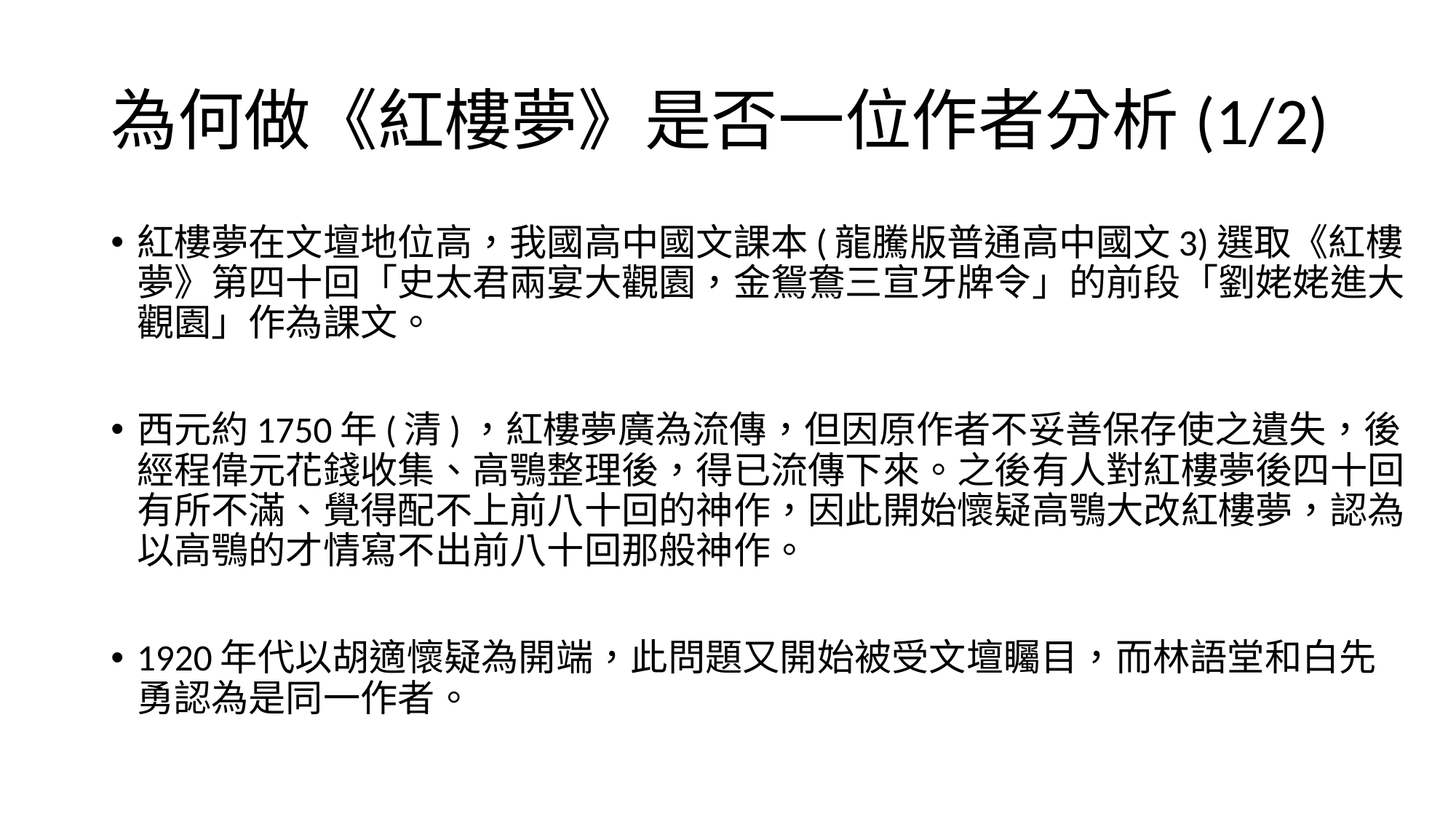

# 為何做《紅樓夢》是否一位作者分析(1/2)
紅樓夢在文壇地位高，我國高中國文課本(龍騰版普通高中國文3)選取《紅樓夢》第四十回「史太君兩宴大觀園，金鴛鴦三宣牙牌令」的前段「劉姥姥進大觀園」作為課文。

西元約1750年(清)，紅樓夢廣為流傳，但因原作者不妥善保存使之遺失，後經程偉元花錢收集、高鶚整理後，得已流傳下來。之後有人對紅樓夢後四十回有所不滿、覺得配不上前八十回的神作，因此開始懷疑高鶚大改紅樓夢，認為以高鶚的才情寫不出前八十回那般神作。

1920年代以胡適懷疑為開端，此問題又開始被受文壇矚目，而林語堂和白先勇認為是同一作者。